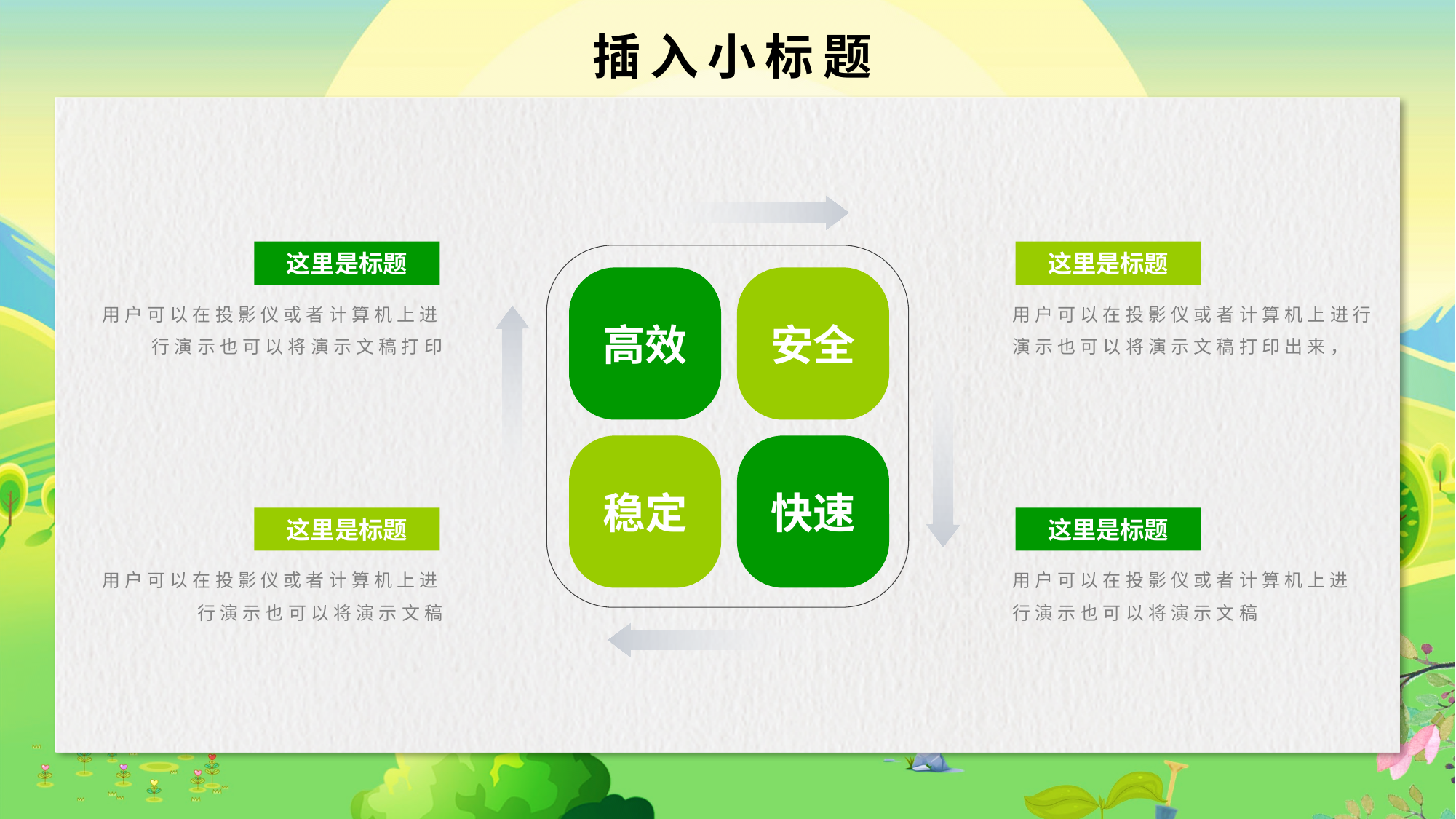

插入小标题

这里是标题
用户可以在投影仪或者计算机上进行演示也可以将演示文稿打印
这里是标题
用户可以在投影仪或者计算机上进行演示也可以将演示文稿打印出来，

高效
安全

稳定
快速
这里是标题
用户可以在投影仪或者计算机上进行演示也可以将演示文稿
这里是标题
用户可以在投影仪或者计算机上进行演示也可以将演示文稿